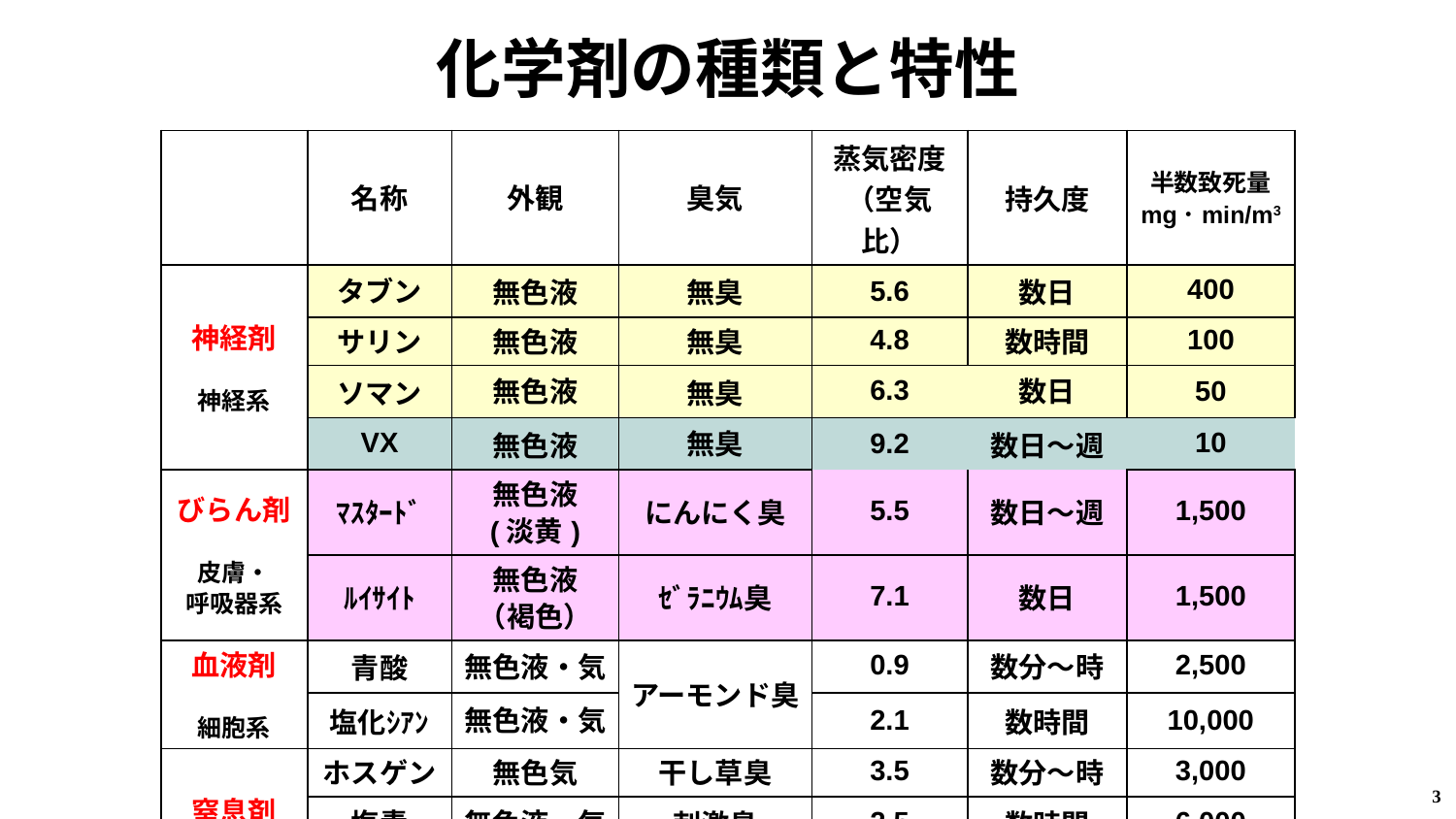

# 化学剤の種類と特性
|  | 名称 | 外観 | 臭気 | 蒸気密度 （空気比） | 持久度 | 半数致死量 mg･min/m3 |
| --- | --- | --- | --- | --- | --- | --- |
| 神経剤 神経系 | タブン | 無色液 | 無臭 | 5.6 | 数日 | 400 |
|  | サリン | 無色液 | 無臭 | 4.8 | 数時間 | 100 |
|  | ソマン | 無色液 | 無臭 | 6.3 | 数日 | 50 |
|  | VX | 無色液 | 無臭 | 9.2 | 数日～週 | 10 |
| びらん剤 皮膚・ 呼吸器系 | ﾏｽﾀｰﾄﾞ | 無色液 (淡黄) | にんにく臭 | 5.5 | 数日～週 | 1,500 |
|  | ﾙｲｻｲﾄ | 無色液 （褐色） | ｾﾞﾗﾆｳﾑ臭 | 7.1 | 数日 | 1,500 |
| 血液剤 細胞系 | 青酸 | 無色液・気 | アーモンド臭 | 0.9 | 数分～時 | 2,500 |
|  | 塩化ｼｱﾝ | 無色液・気 |  | 2.1 | 数時間 | 10,000 |
| 窒息剤 呼吸器系 | ホスゲン | 無色気 | 干し草臭 | 3.5 | 数分～時 | 3,000 |
|  | 塩素 | 無色液・気 | 刺激臭 | 2.5 | 数時間 | 6,000 |
|  | クロル ピクリン | 無色液・気 | 刺激臭 | 5.7 | 数時間 | 2,000 |
3